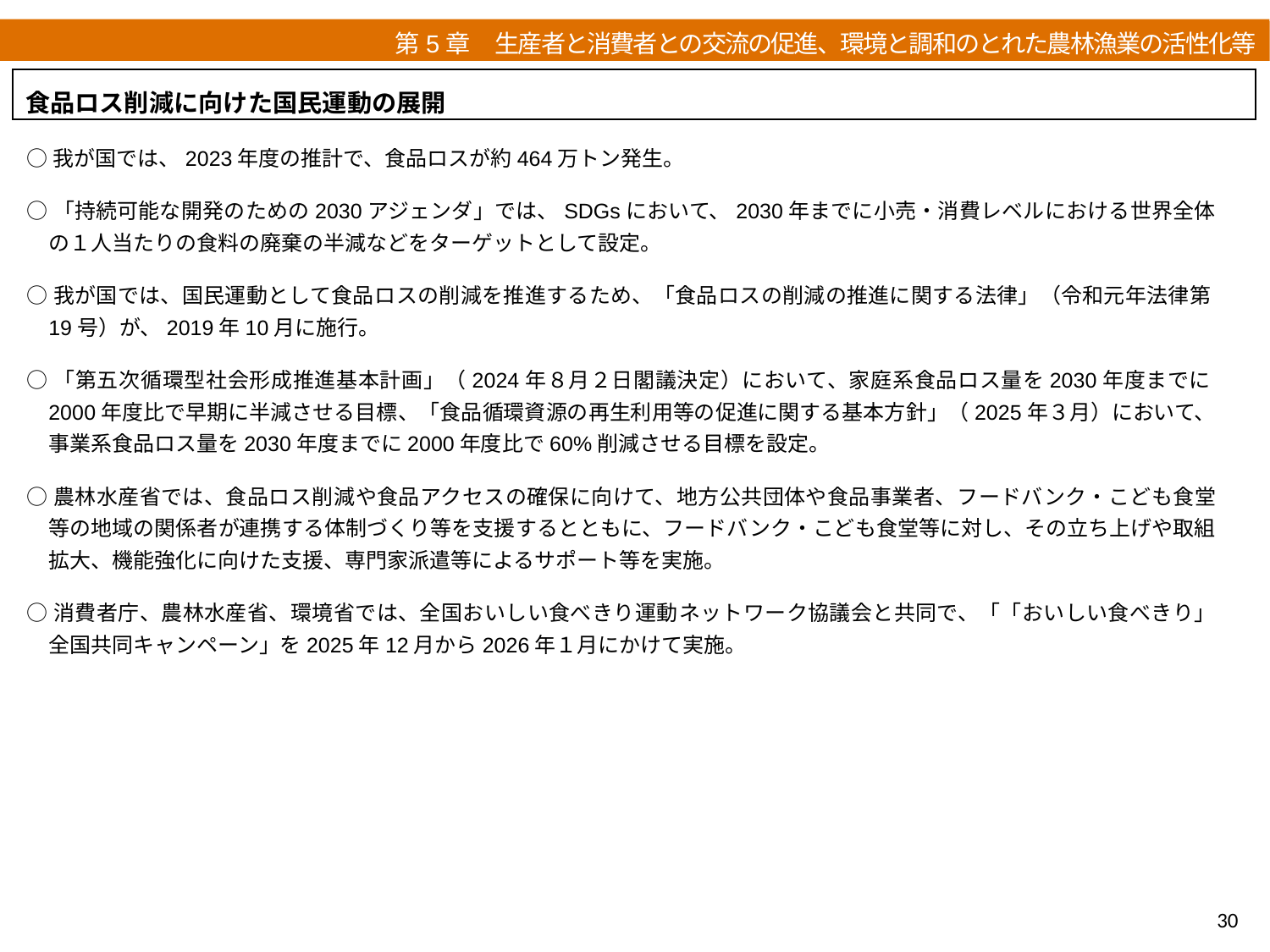

シフト
特集　変化する我が国の農業構造
第5章　生産者と消費者との交流の促進、環境と調和のとれた農林漁業の活性化等
食品ロス削減に向けた国民運動の展開
○我が国では、2023年度の推計で、食品ロスが約464万トン発生。
○「持続可能な開発のための2030アジェンダ」では、SDGsにおいて、2030年までに小売・消費レベルにおける世界全体の１人当たりの食料の廃棄の半減などをターゲットとして設定。
○我が国では、国民運動として食品ロスの削減を推進するため、「食品ロスの削減の推進に関する法律」（令和元年法律第19号）が、2019年10月に施行。
○「第五次循環型社会形成推進基本計画」（2024年８月２日閣議決定）において、家庭系食品ロス量を2030年度までに2000年度比で早期に半減させる目標、「食品循環資源の再生利用等の促進に関する基本方針」（2025年３月）において、事業系食品ロス量を2030年度までに2000年度比で60%削減させる目標を設定。
○農林水産省では、食品ロス削減や食品アクセスの確保に向けて、地方公共団体や食品事業者、フードバンク・こども食堂等の地域の関係者が連携する体制づくり等を支援するとともに、フードバンク・こども食堂等に対し、その立ち上げや取組拡大、機能強化に向けた支援、専門家派遣等によるサポート等を実施。
○消費者庁、農林水産省、環境省では、全国おいしい食べきり運動ネットワーク協議会と共同で、「「おいしい食べきり」全国共同キャンペーン」を2025年12月から2026年１月にかけて実施。
30